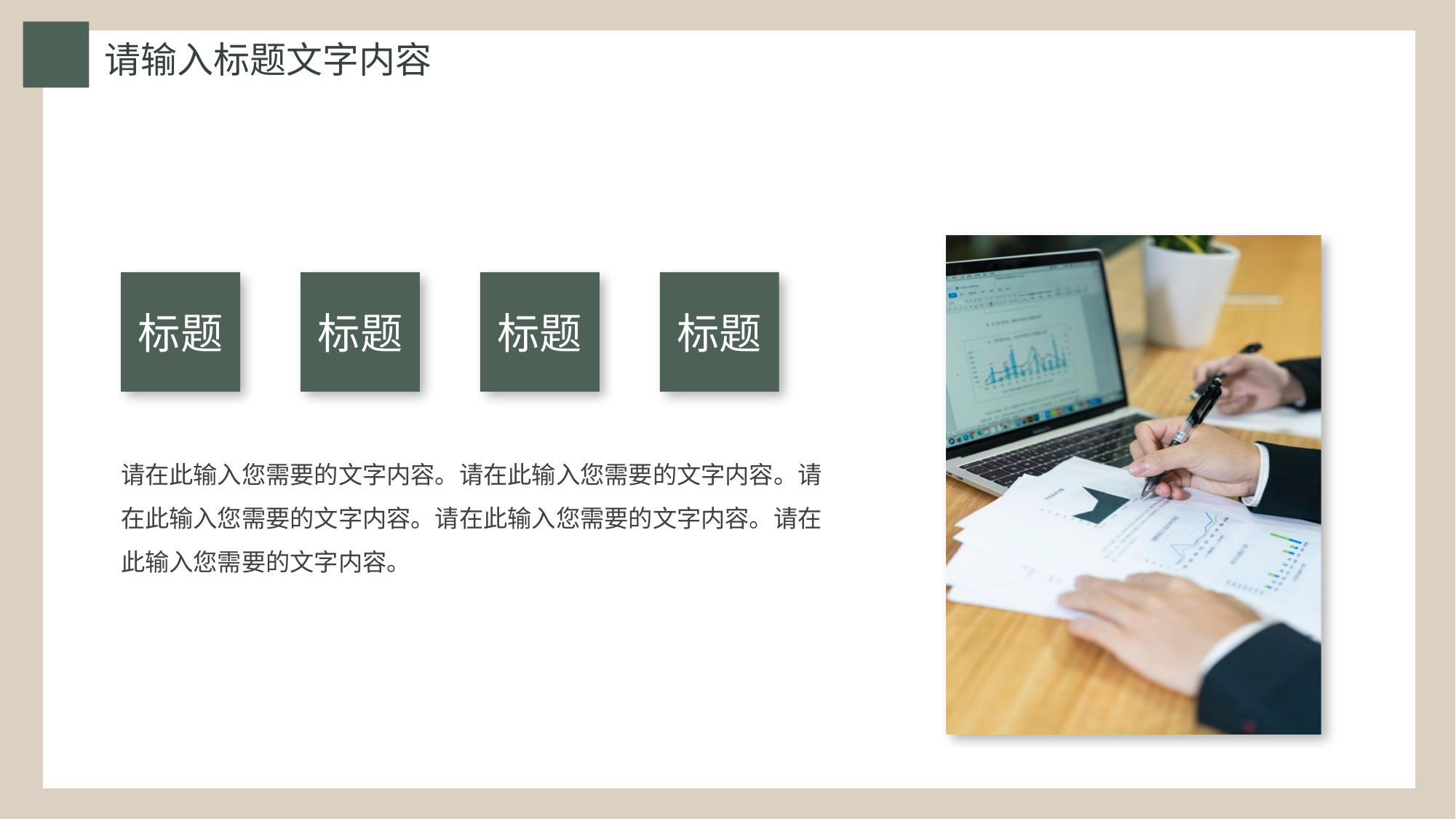

请输入标题文字内容

标题
标题
标题
标题
请在此输入您需要的文字内容。请在此输入您需要的文字内容。请在此输入您需要的文字内容。请在此输入您需要的文字内容。请在此输入您需要的文字内容。